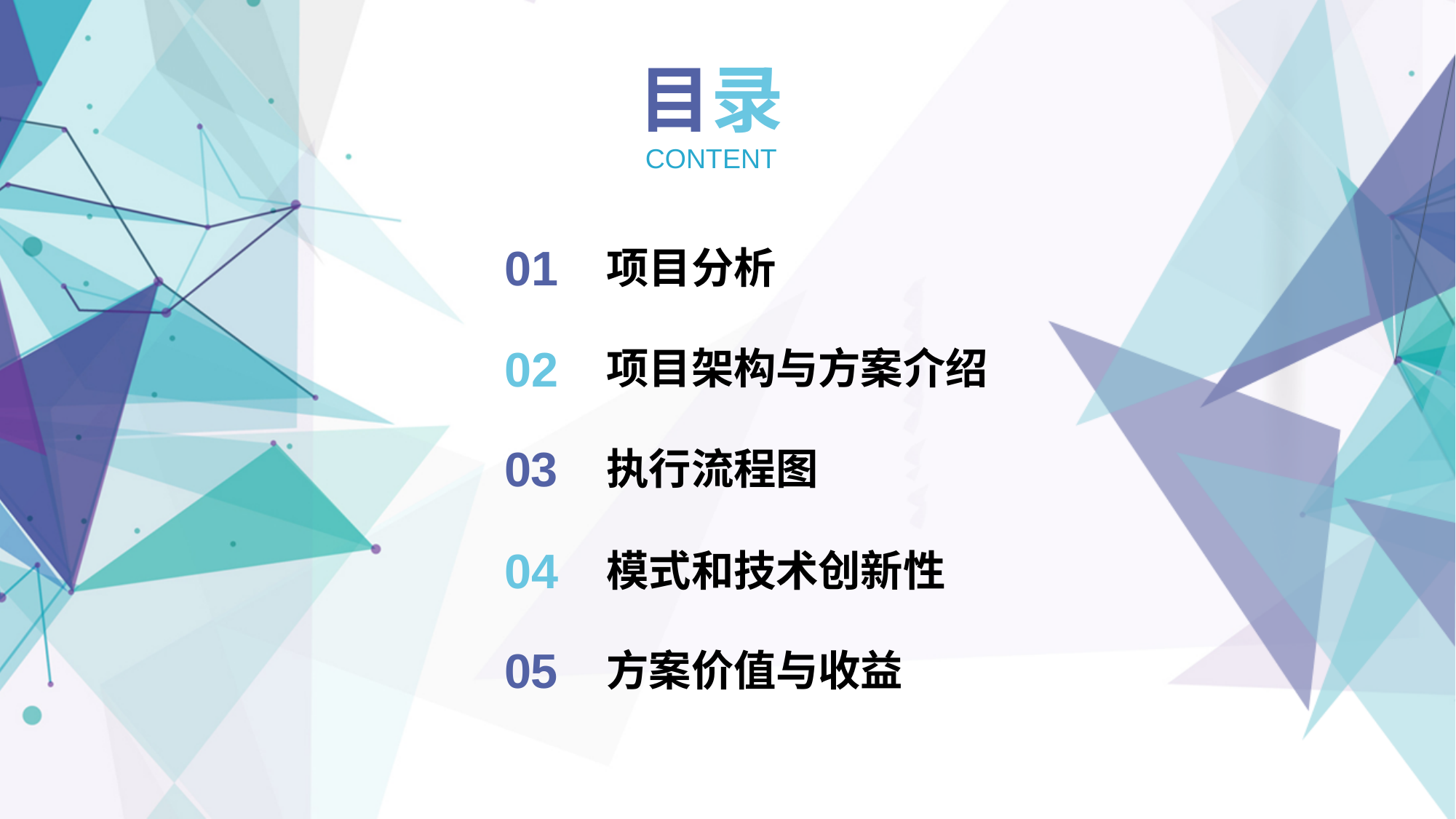

目录
CONTENT
01
项目分析
02
项目架构与方案介绍
03
执行流程图
04
模式和技术创新性
05
方案价值与收益